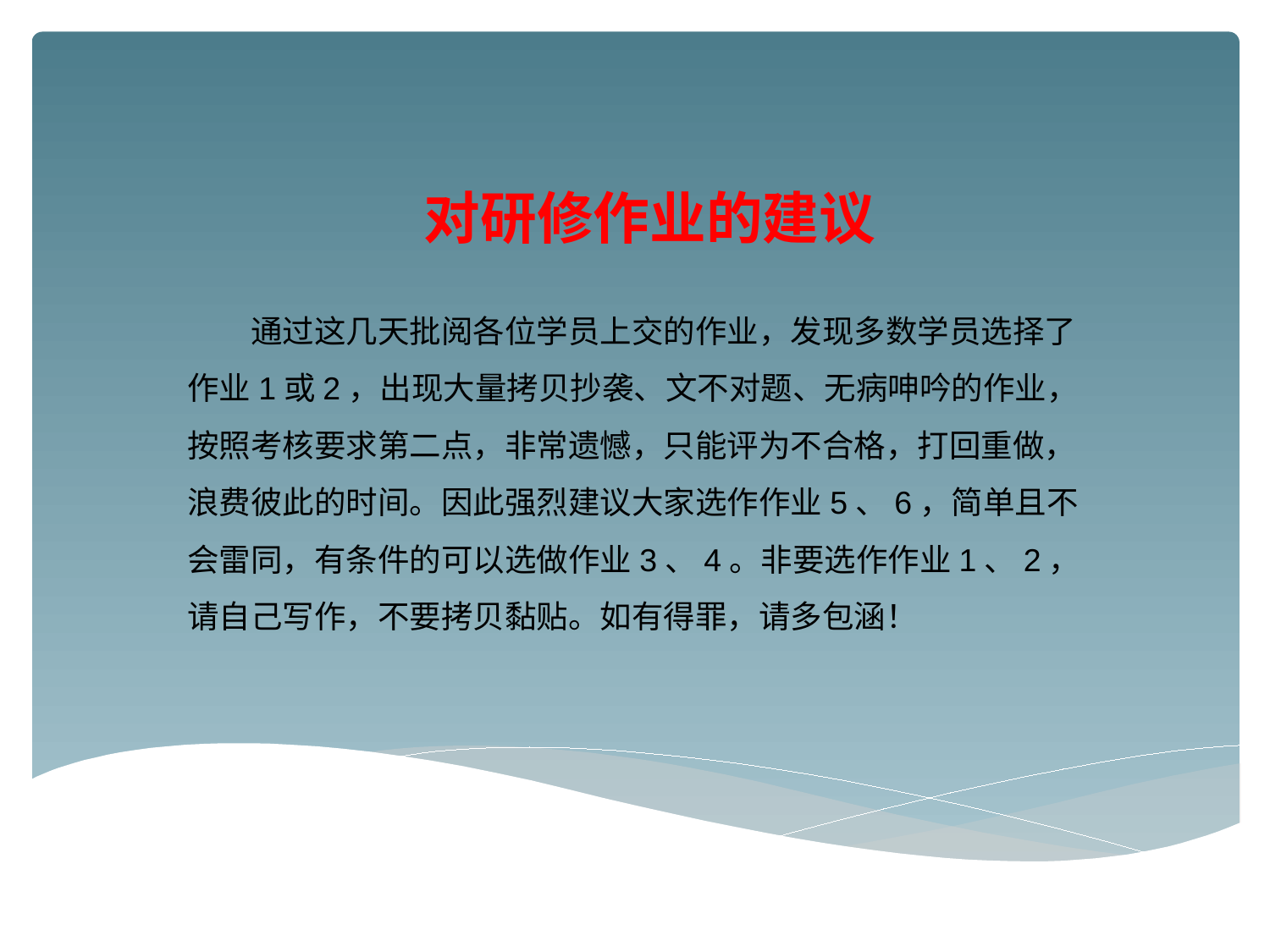

对研修作业的建议
　　通过这几天批阅各位学员上交的作业，发现多数学员选择了作业1或2，出现大量拷贝抄袭、文不对题、无病呻吟的作业，按照考核要求第二点，非常遗憾，只能评为不合格，打回重做，浪费彼此的时间。因此强烈建议大家选作作业5、6，简单且不会雷同，有条件的可以选做作业3、4。非要选作作业1、2，请自己写作，不要拷贝黏贴。如有得罪，请多包涵！